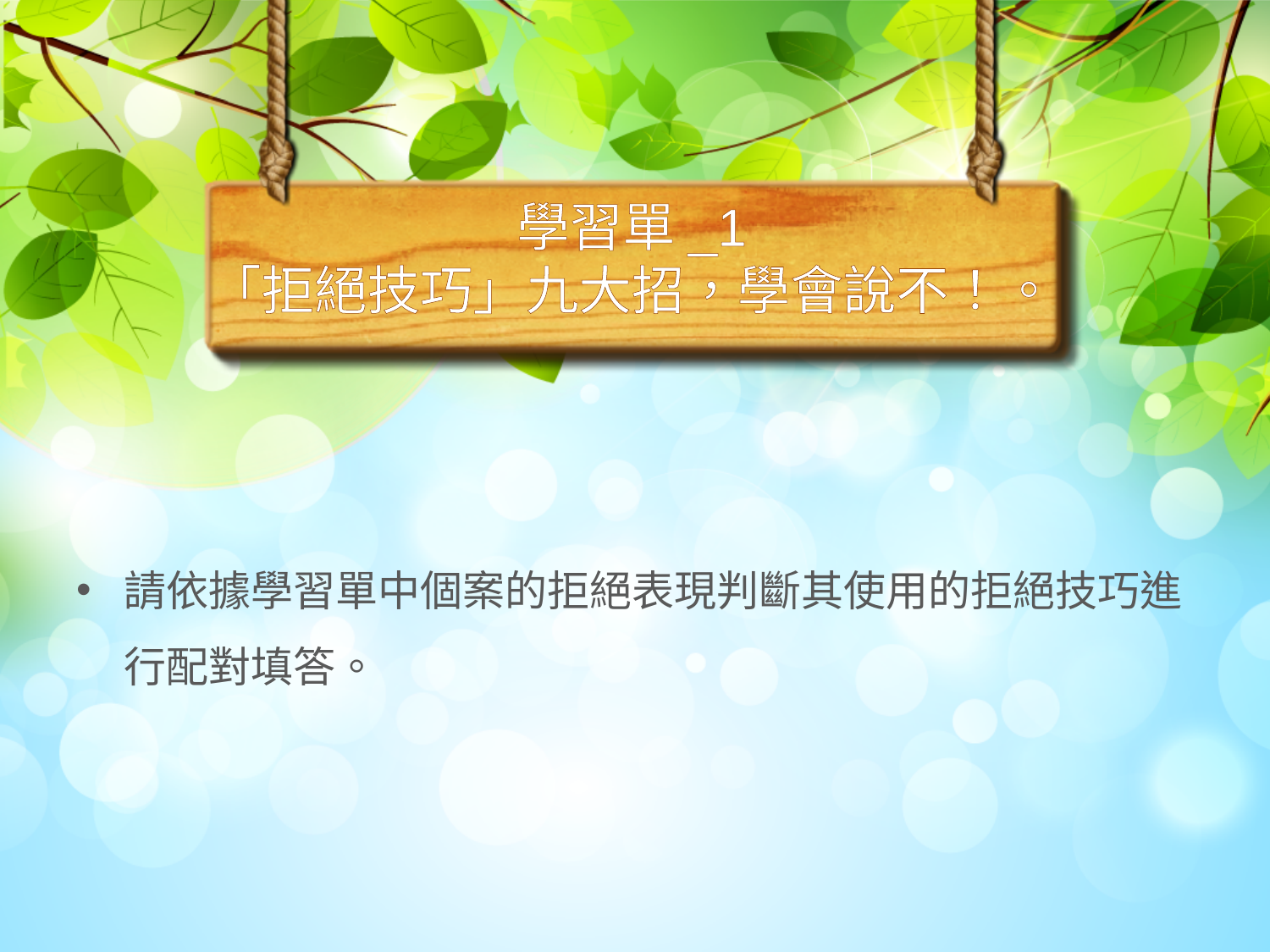

# 學習單­_1 「拒絕技巧」九大招，學會說不！。
請依據學習單中個案的拒絕表現判斷其使用的拒絕技巧進行配對填答。